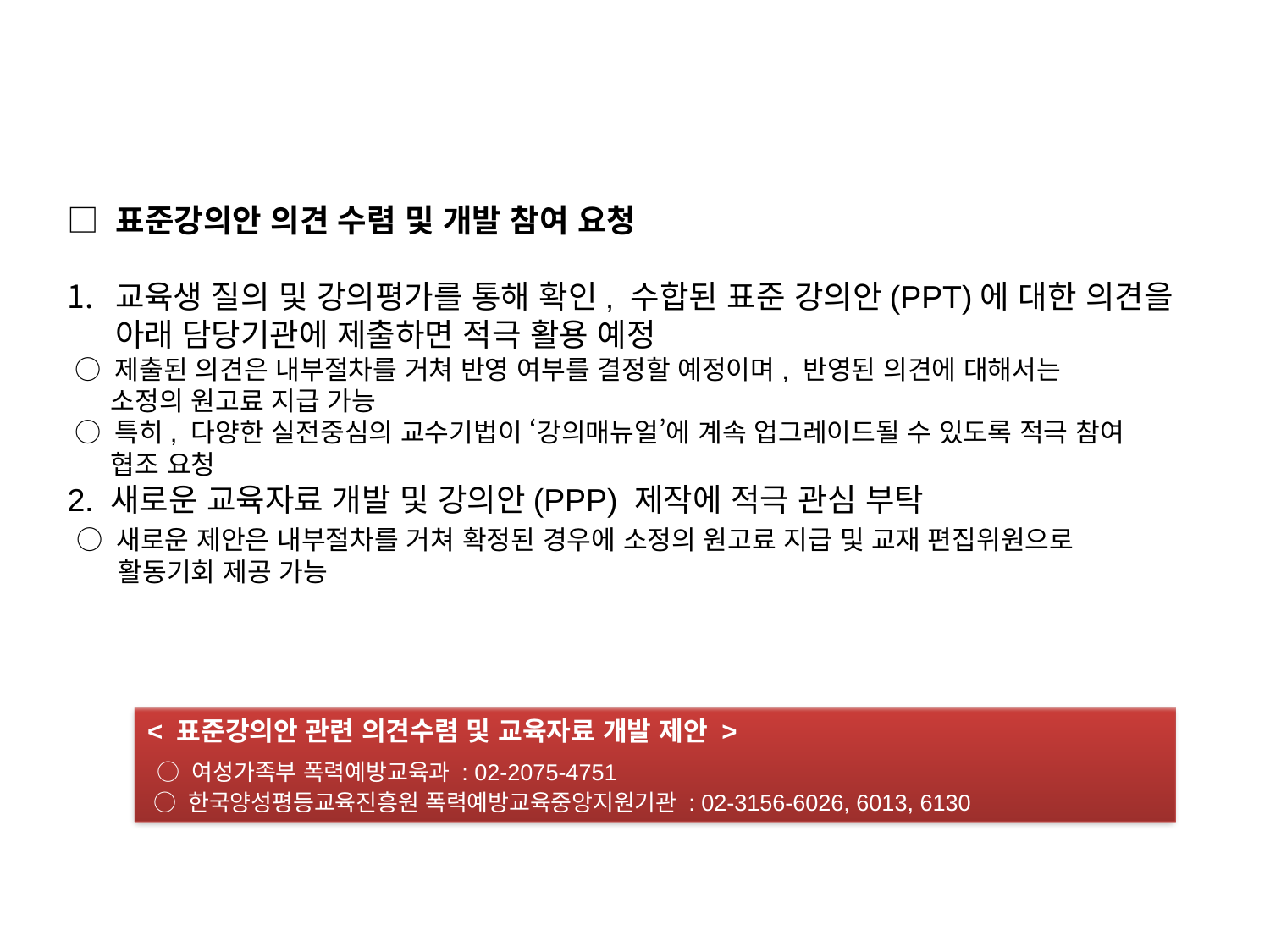

□ 표준강의안 의견 수렴 및 개발 참여 요청

교육생 질의 및 강의평가를 통해 확인, 수합된 표준 강의안(PPT)에 대한 의견을 아래 담당기관에 제출하면 적극 활용 예정
 ○ 제출된 의견은 내부절차를 거쳐 반영 여부를 결정할 예정이며, 반영된 의견에 대해서는
     소정의 원고료 지급 가능
 ○ 특히, 다양한 실전중심의 교수기법이 ‘강의매뉴얼’에 계속 업그레이드될 수 있도록 적극 참여
     협조 요청
2. 새로운 교육자료 개발 및 강의안(PPP) 제작에 적극 관심 부탁
 ○ 새로운 제안은 내부절차를 거쳐 확정된 경우에 소정의 원고료 지급 및 교재 편집위원으로
      활동기회 제공 가능
< 표준강의안 관련 의견수렴 및 교육자료 개발 제안 >
 ○ 여성가족부 폭력예방교육과 : 02-2075-4751
 ○ 한국양성평등교육진흥원 폭력예방교육중앙지원기관 : 02-3156-6026, 6013, 6130